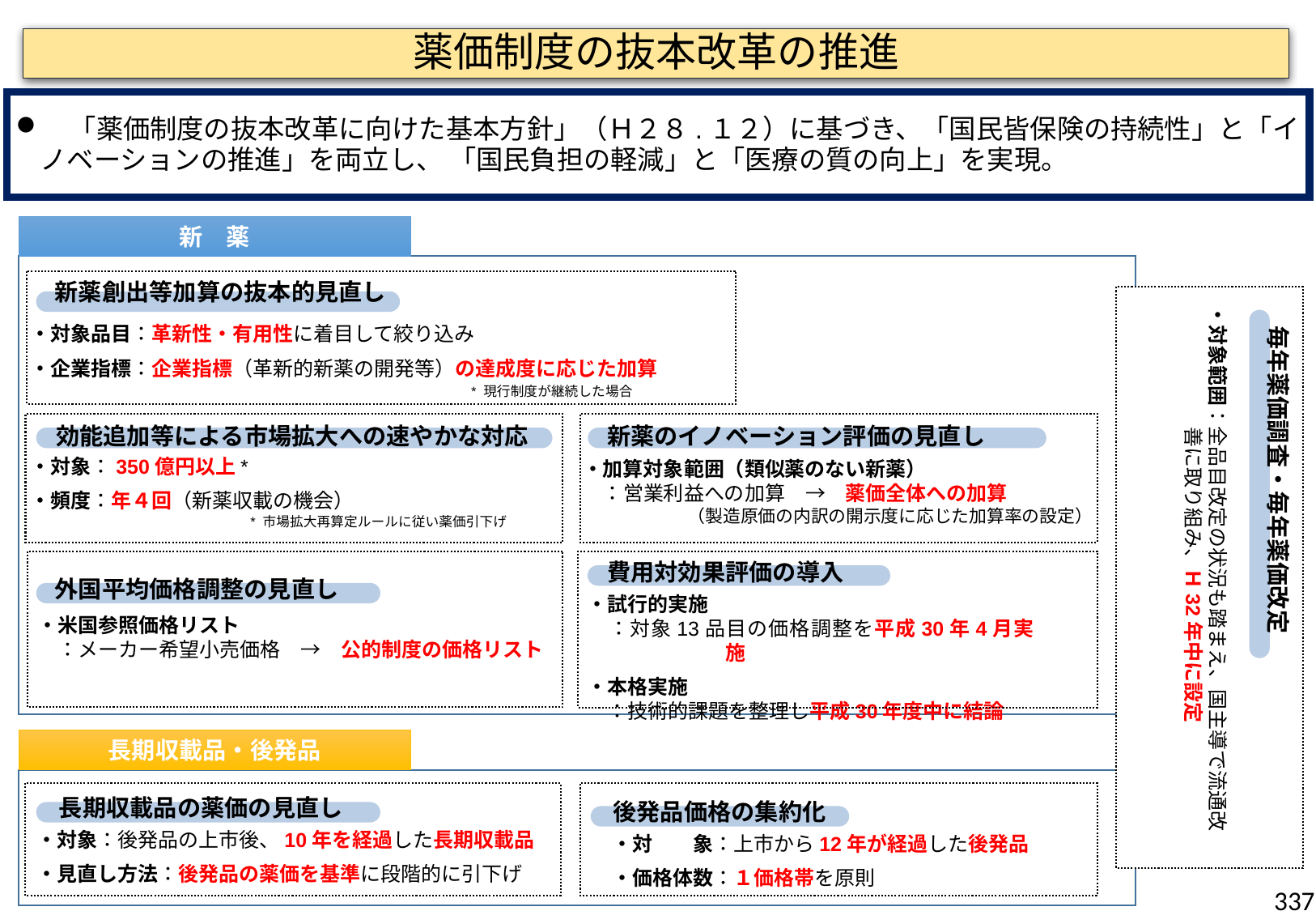

薬価制度の抜本改革の推進
　「薬価制度の抜本改革に向けた基本方針」（Ｈ２８.１２）に基づき、「国民皆保険の持続性」と「イノベーションの推進」を両立し、 「国民負担の軽減」と「医療の質の向上」を実現。
新　薬

新薬創出等加算の抜本的見直し

・対象範囲：全品目改定の状況も踏まえ、国主導で流通改善に取り組み、Ｈ32年中に設定
・対象品目：革新性・有用性に着目して絞り込み
・企業指標：企業指標（革新的新薬の開発等）の達成度に応じた加算
毎年薬価調査・毎年薬価改定
* 現行制度が継続した場合

効能追加等による市場拡大への速やかな対応
新薬のイノベーション評価の見直し

・対象：350億円以上*
・頻度：年４回（新薬収載の機会）
・加算対象範囲（類似薬のない新薬）
　：営業利益への加算　→　薬価全体への加算
（製造原価の内訳の開示度に応じた加算率の設定）

* 市場拡大再算定ルールに従い薬価引下げ

費用対効果評価の導入

外国平均価格調整の見直し

・試行的実施
　：対象13品目の価格調整を平成30年4月実施
・本格実施
　：技術的課題を整理し平成30年度中に結論
・米国参照価格リスト
　：メーカー希望小売価格　→　公的制度の価格リスト
長期収載品・後発品

長期収載品の薬価の見直し
後発品価格の集約化

・対象：後発品の上市後、10年を経過した長期収載品
・見直し方法：後発品の薬価を基準に段階的に引下げ
・対　　象：上市から12年が経過した後発品
・価格体数：１価格帯を原則
337